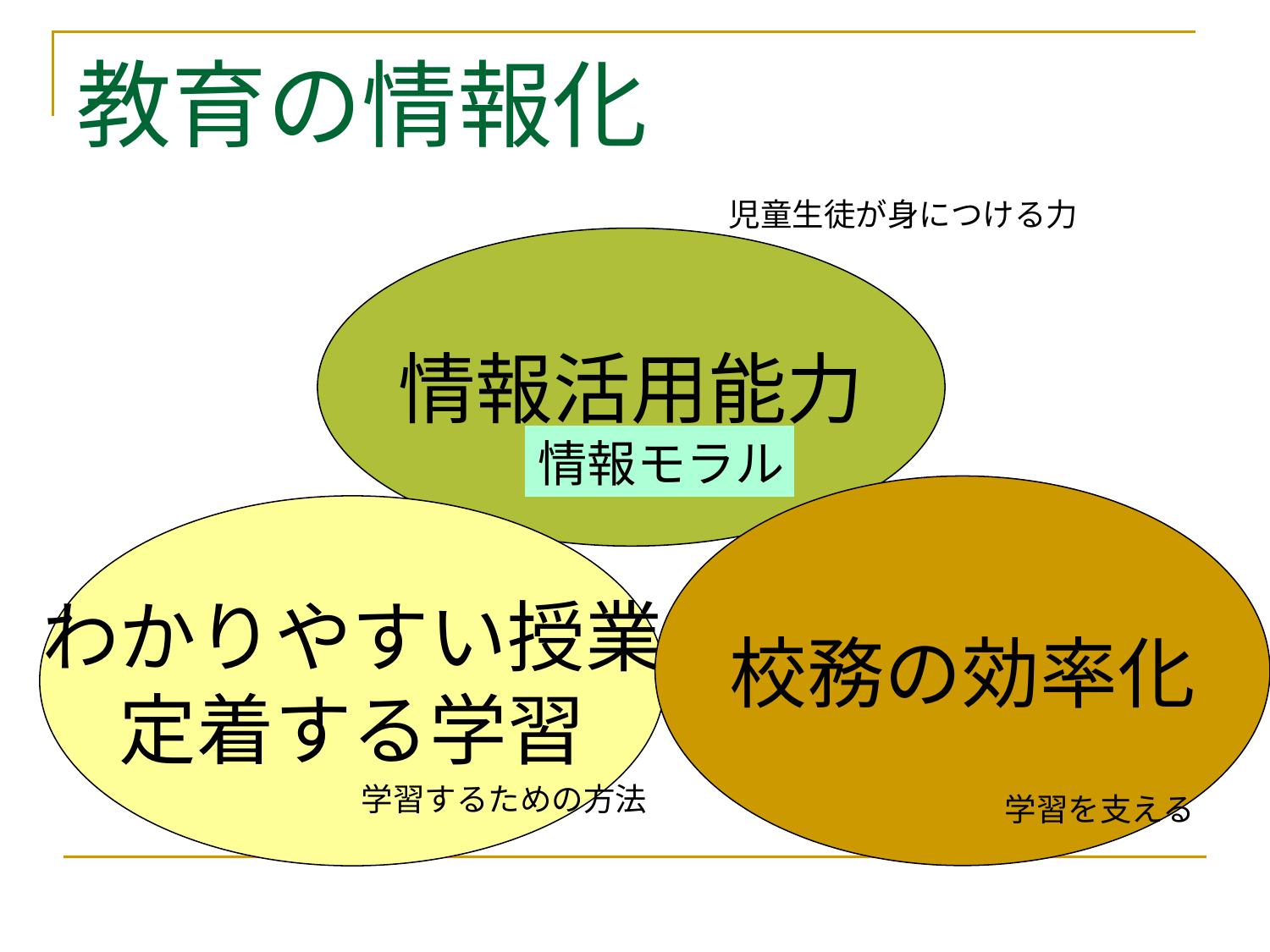

# 教育の情報化
児童生徒が身につける力
情報活用能力
情報モラル
校務の効率化
わかりやすい授業
定着する学習
学習するための方法
学習を支える